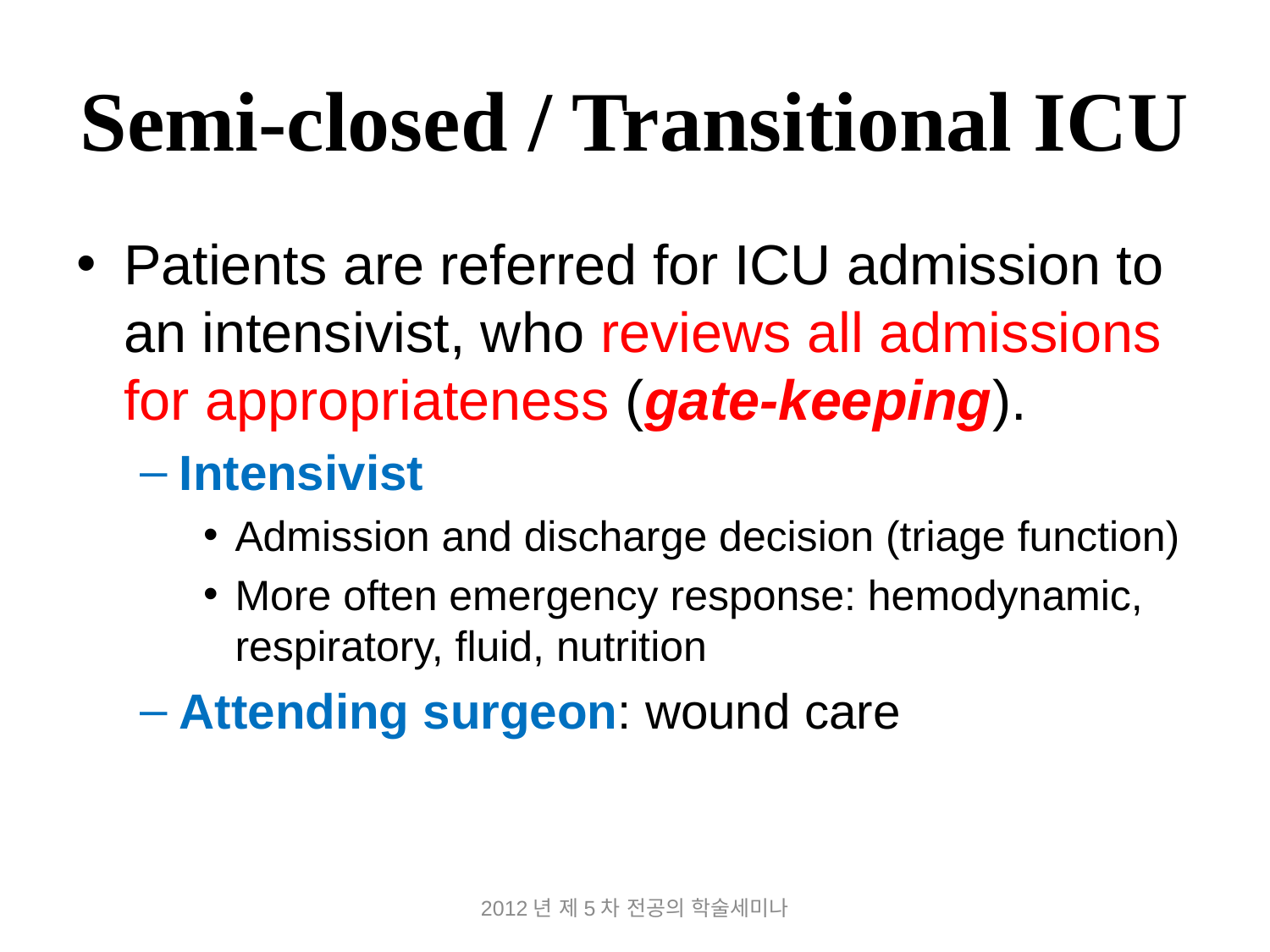

# Semi-closed / Transitional ICU
Patients are referred for ICU admission to an intensivist, who reviews all admissions for appropriateness (gate-keeping).
Intensivist
Admission and discharge decision (triage function)
More often emergency response: hemodynamic, respiratory, fluid, nutrition
Attending surgeon: wound care

2012년 제5차 전공의 학술세미나